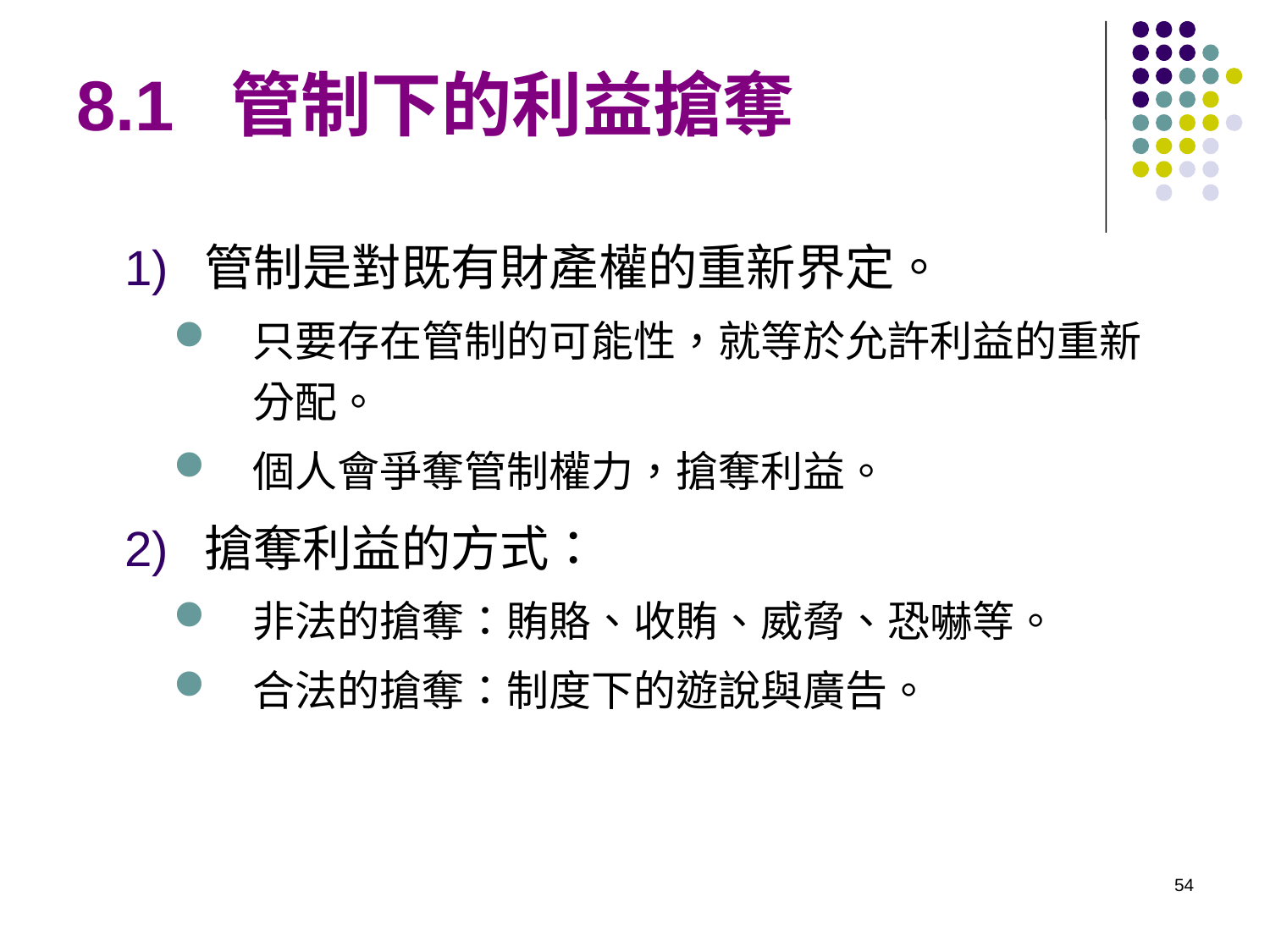

# 8.1  管制下的利益搶奪
管制是對既有財產權的重新界定。
只要存在管制的可能性，就等於允許利益的重新分配。
個人會爭奪管制權力，搶奪利益。
搶奪利益的方式：
非法的搶奪：賄賂、收賄、威脅、恐嚇等。
合法的搶奪：制度下的遊說與廣告。
54